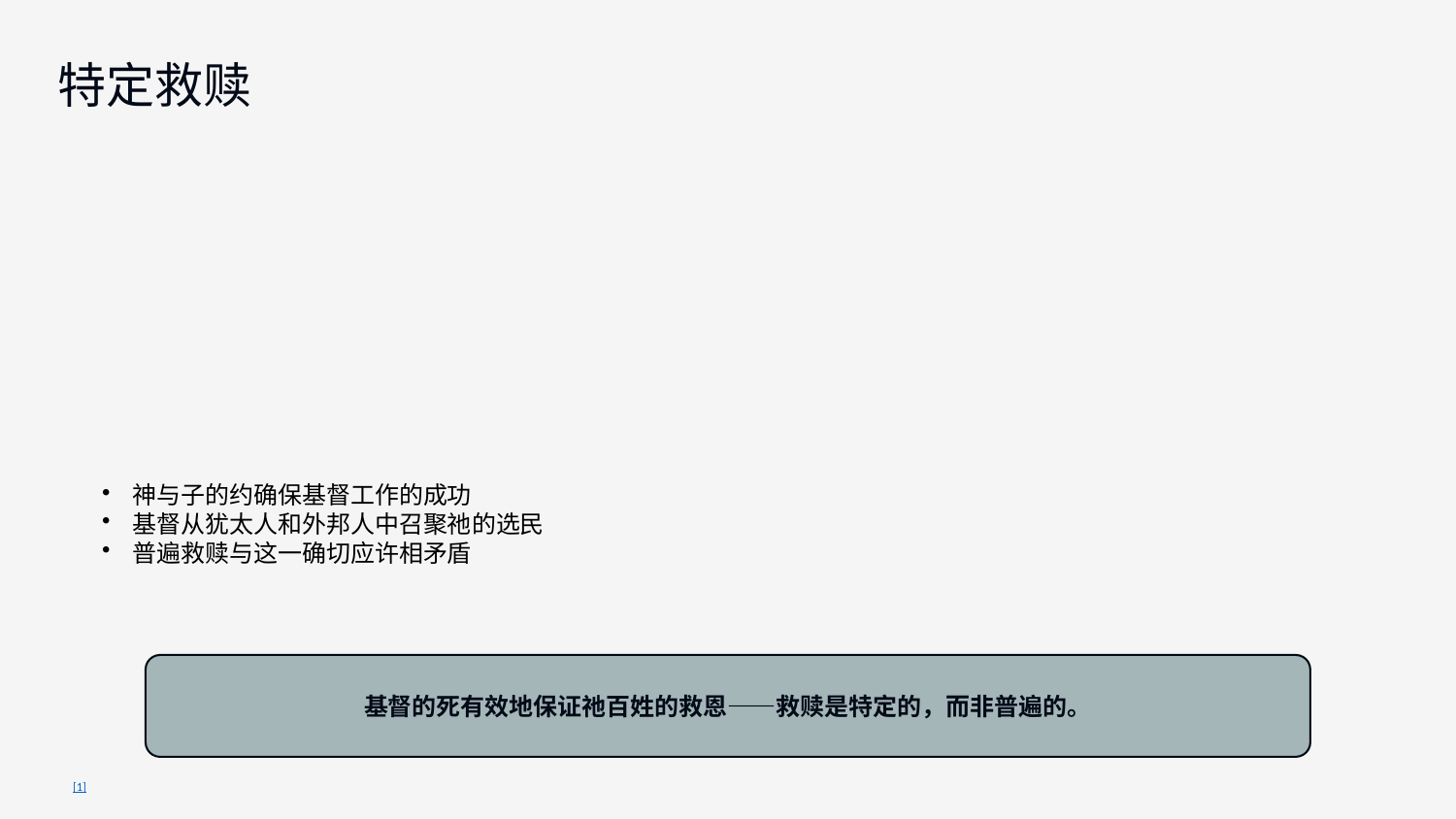

特定救赎
神与子的约确保基督工作的成功
基督从犹太人和外邦人中召聚祂的选民
普遍救赎与这一确切应许相矛盾

基督的死有效地保证祂百姓的救恩——救赎是特定的，而非普遍的。
[1]